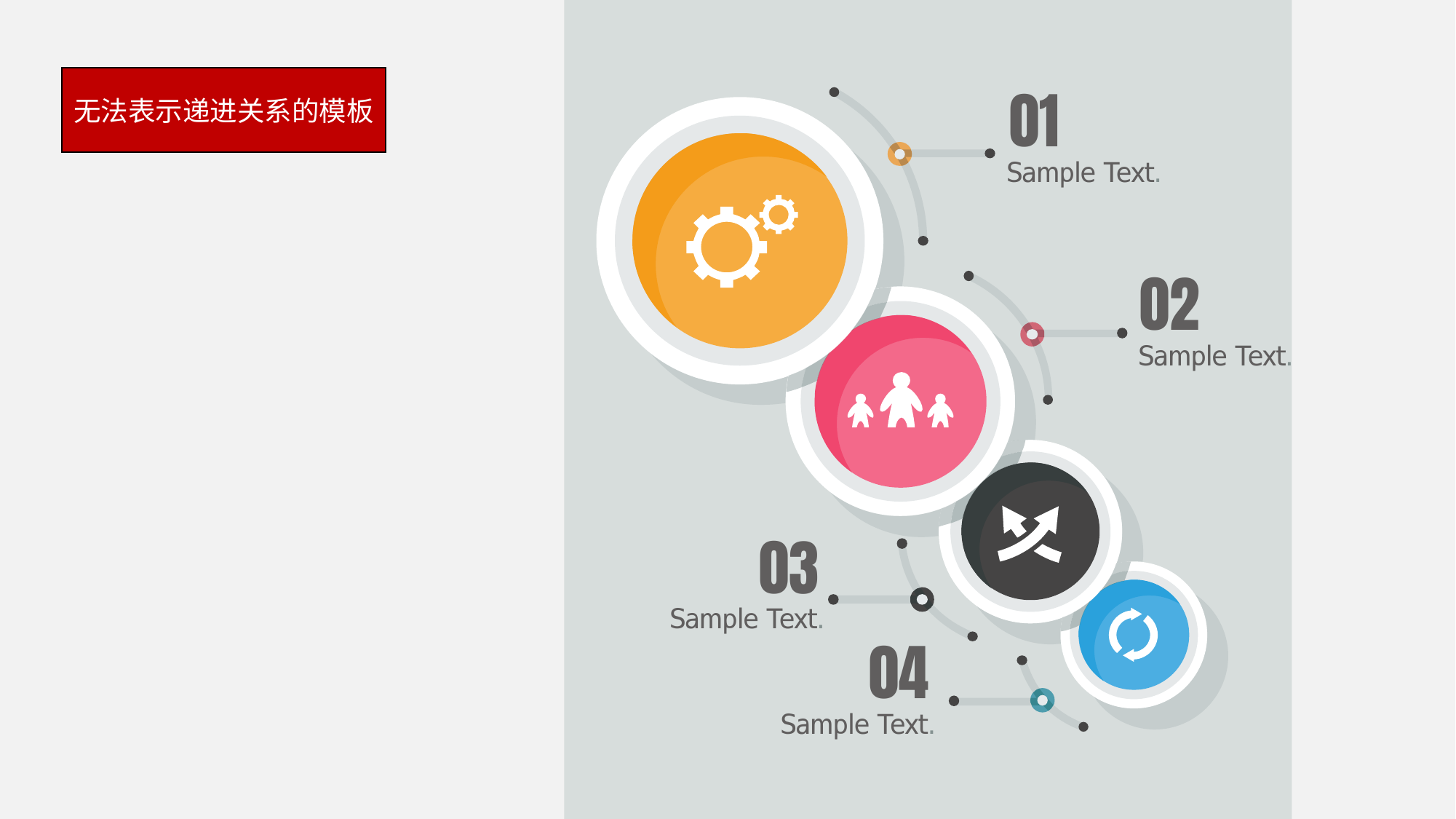

无法表示递进关系的模板
01

Sample Text.

02

Sample Text.

03

Sample Text.

04

Sample Text.